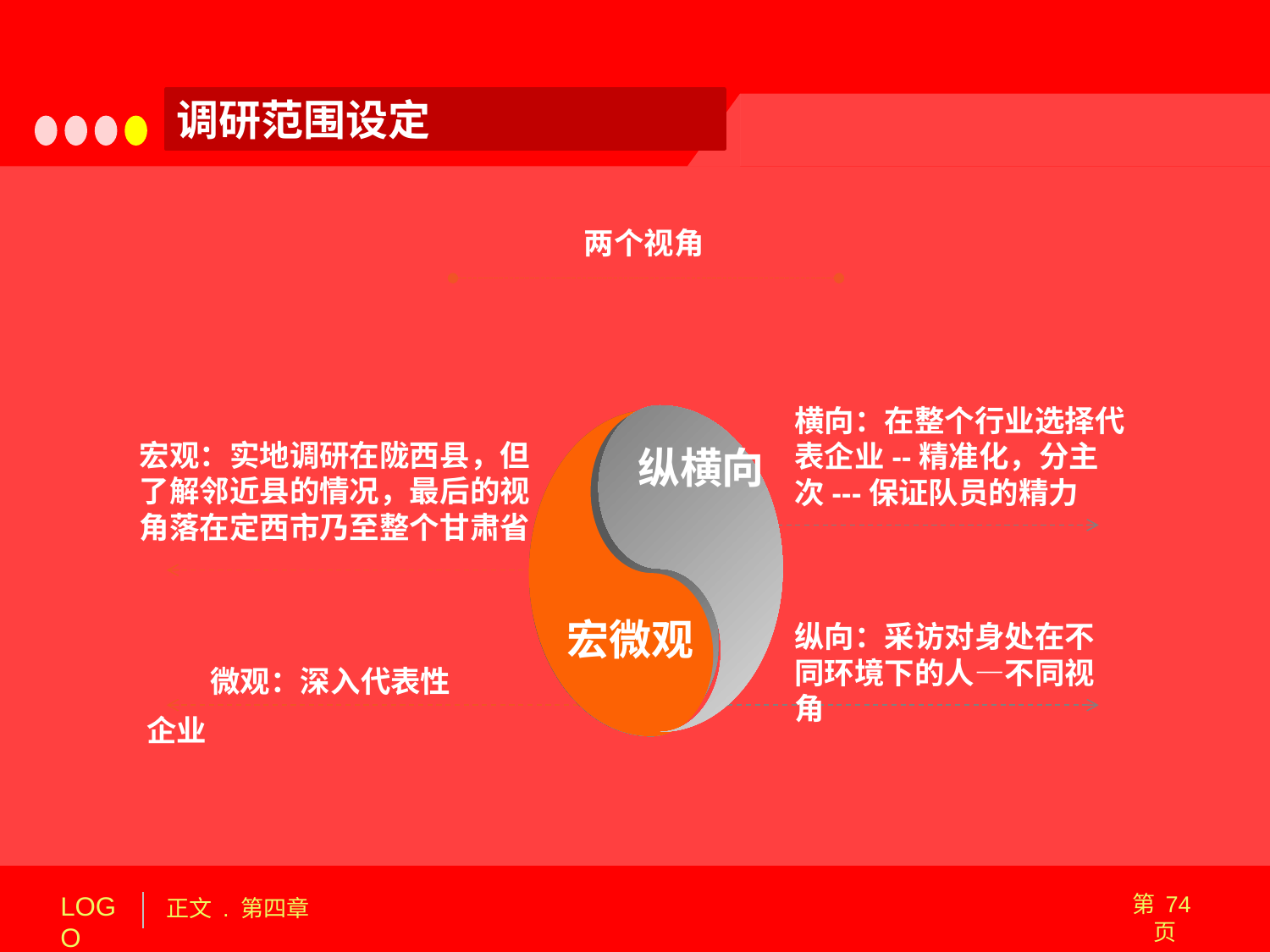

调研范围设定

两个视角
横向：在整个行业选择代表企业--精准化，分主次---保证队员的精力

纵横向

宏微观

宏观：实地调研在陇西县，但了解邻近县的情况，最后的视角落在定西市乃至整个甘肃省

纵向：采访对身处在不
同环境下的人—不同视角

微观：深入代表性企业